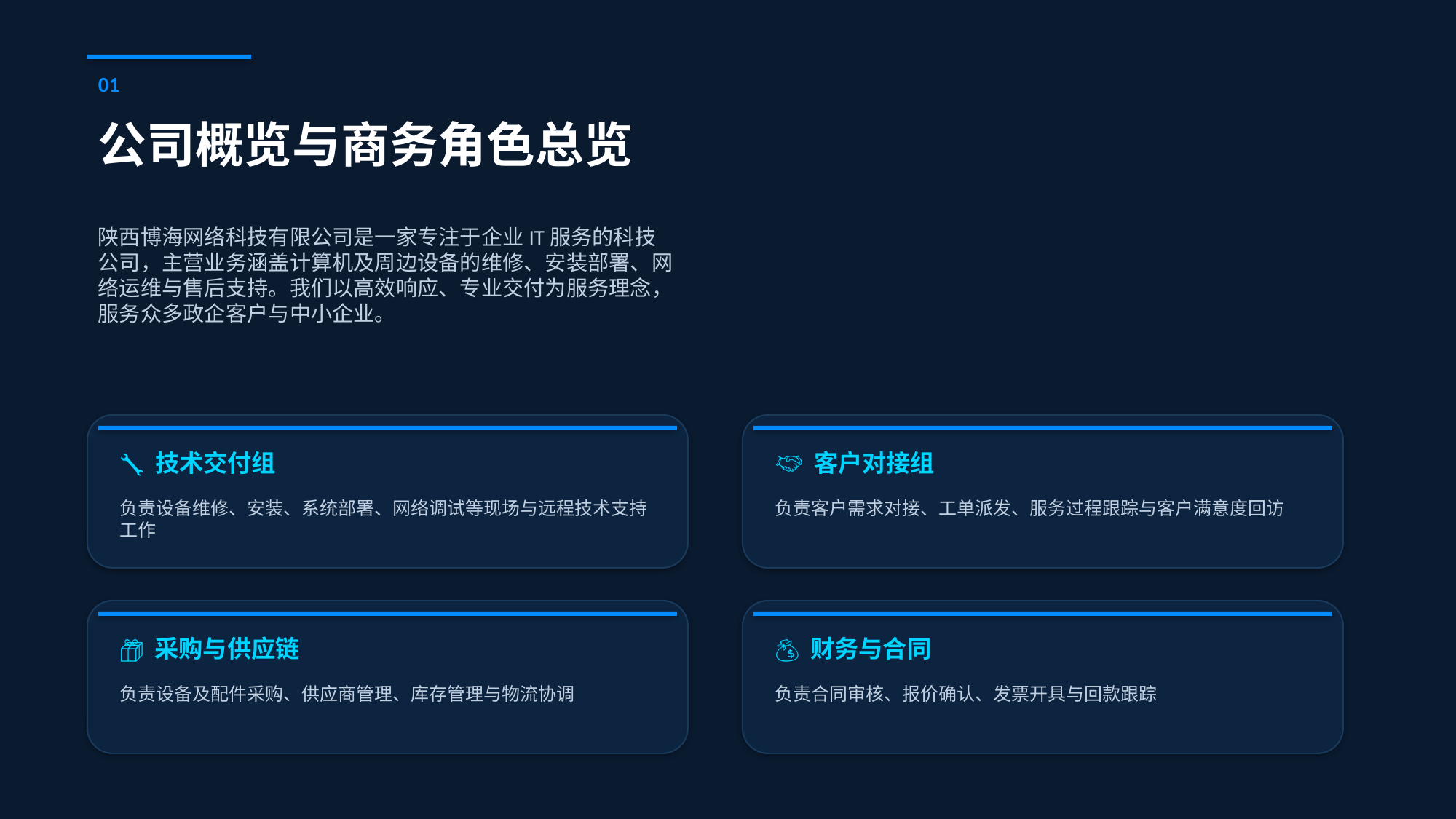

01
公司概览与商务角色总览
陕西博海网络科技有限公司是一家专注于企业IT服务的科技公司，主营业务涵盖计算机及周边设备的维修、安装部署、网络运维与售后支持。我们以高效响应、专业交付为服务理念，服务众多政企客户与中小企业。

🔧 技术交付组
🤝 客户对接组
负责设备维修、安装、系统部署、网络调试等现场与远程技术支持工作
负责客户需求对接、工单派发、服务过程跟踪与客户满意度回访

📦 采购与供应链
💰 财务与合同
负责设备及配件采购、供应商管理、库存管理与物流协调
负责合同审核、报价确认、发票开具与回款跟踪